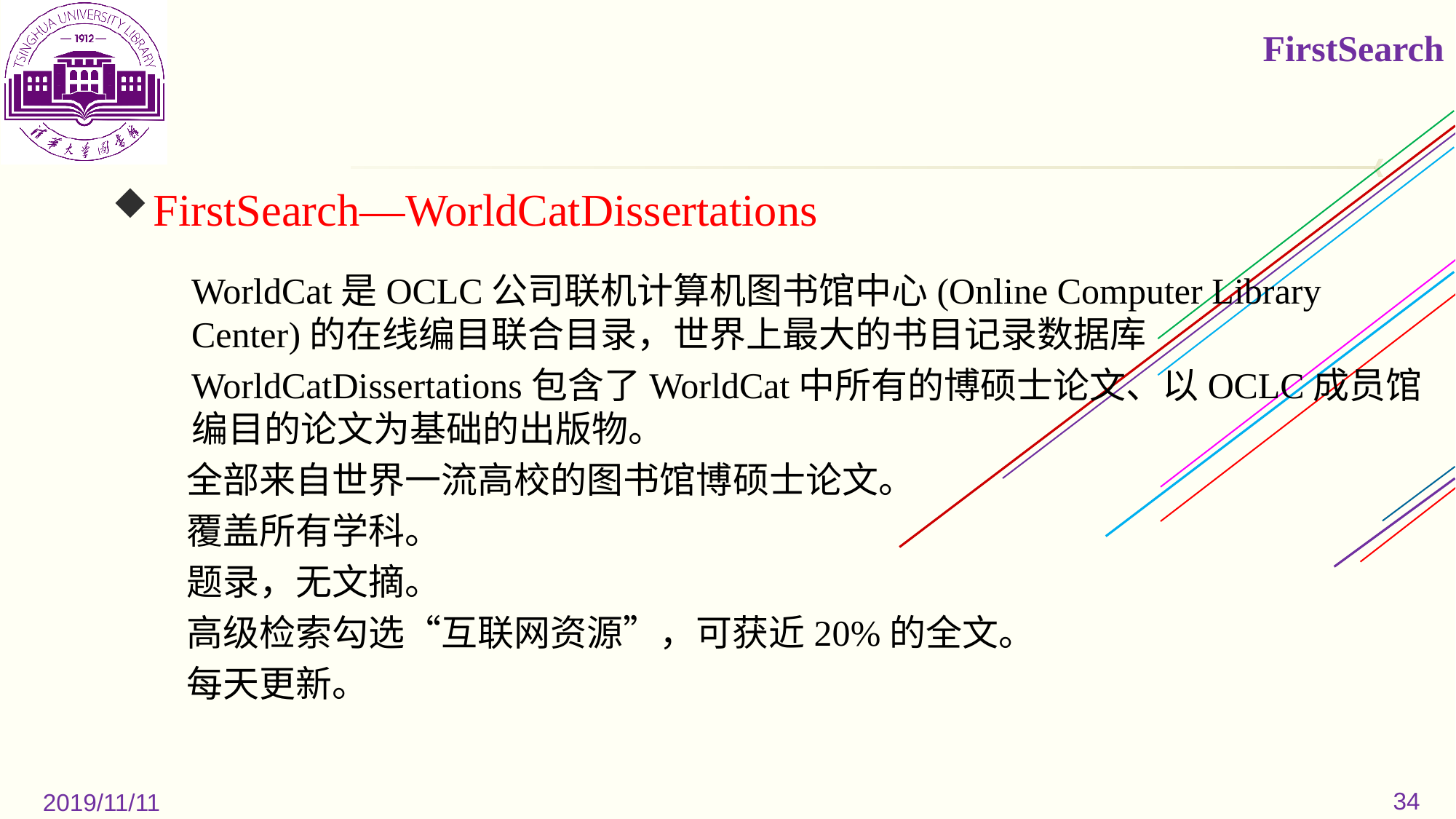

# FirstSearch
FirstSearch—WorldCatDissertations

WorldCat是OCLC公司联机计算机图书馆中心(Online Computer Library Center)的在线编目联合目录，世界上最大的书目记录数据库
WorldCatDissertations包含了WorldCat中所有的博硕士论文、以OCLC成员馆编目的论文为基础的出版物。
全部来自世界一流高校的图书馆博硕士论文。
覆盖所有学科。
题录，无文摘。
高级检索勾选“互联网资源”，可获近20%的全文。
每天更新。
34
2019/11/11